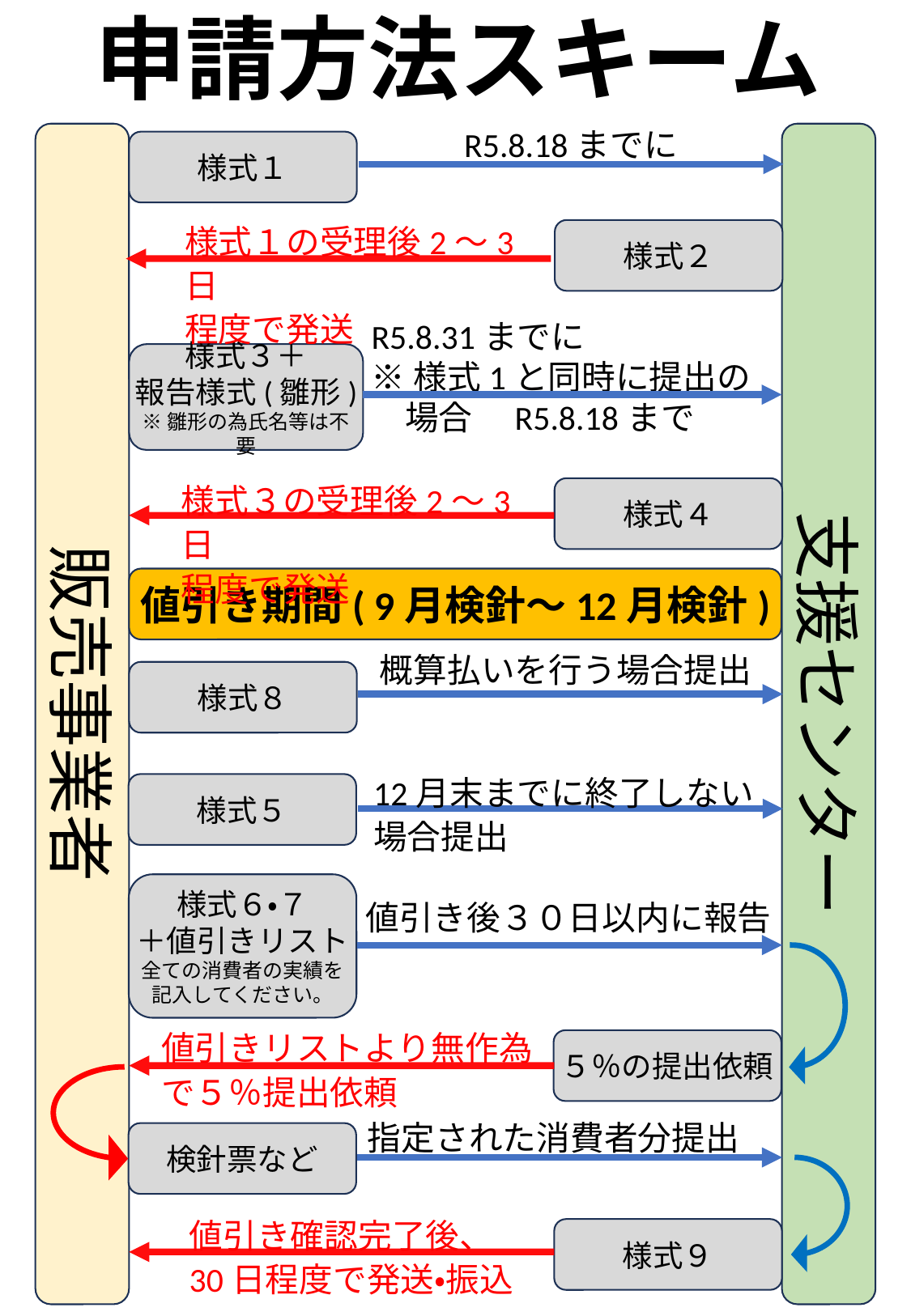

# 申請方法スキーム
R5.8.18までに
支援センター
販売事業者
様式１
様式１の受理後2～3日
程度で発送
様式２
R5.8.31までに
※様式1と同時に提出の
　場合　R5.8.18まで
様式３＋
報告様式(雛形)
※雛形の為氏名等は不要
様式３の受理後2～3日
程度で発送
様式４
値引き期間( 9月検針～12月検針)
概算払いを行う場合提出
様式８
12月末までに終了しない場合提出
様式５
様式６・７
＋値引きリスト
全ての消費者の実績を記入してください。
値引き後３０日以内に報告

値引きリストより無作為で５％提出依頼
５％の提出依頼

指定された消費者分提出
検針票など

値引き確認完了後、
30日程度で発送・振込
様式９